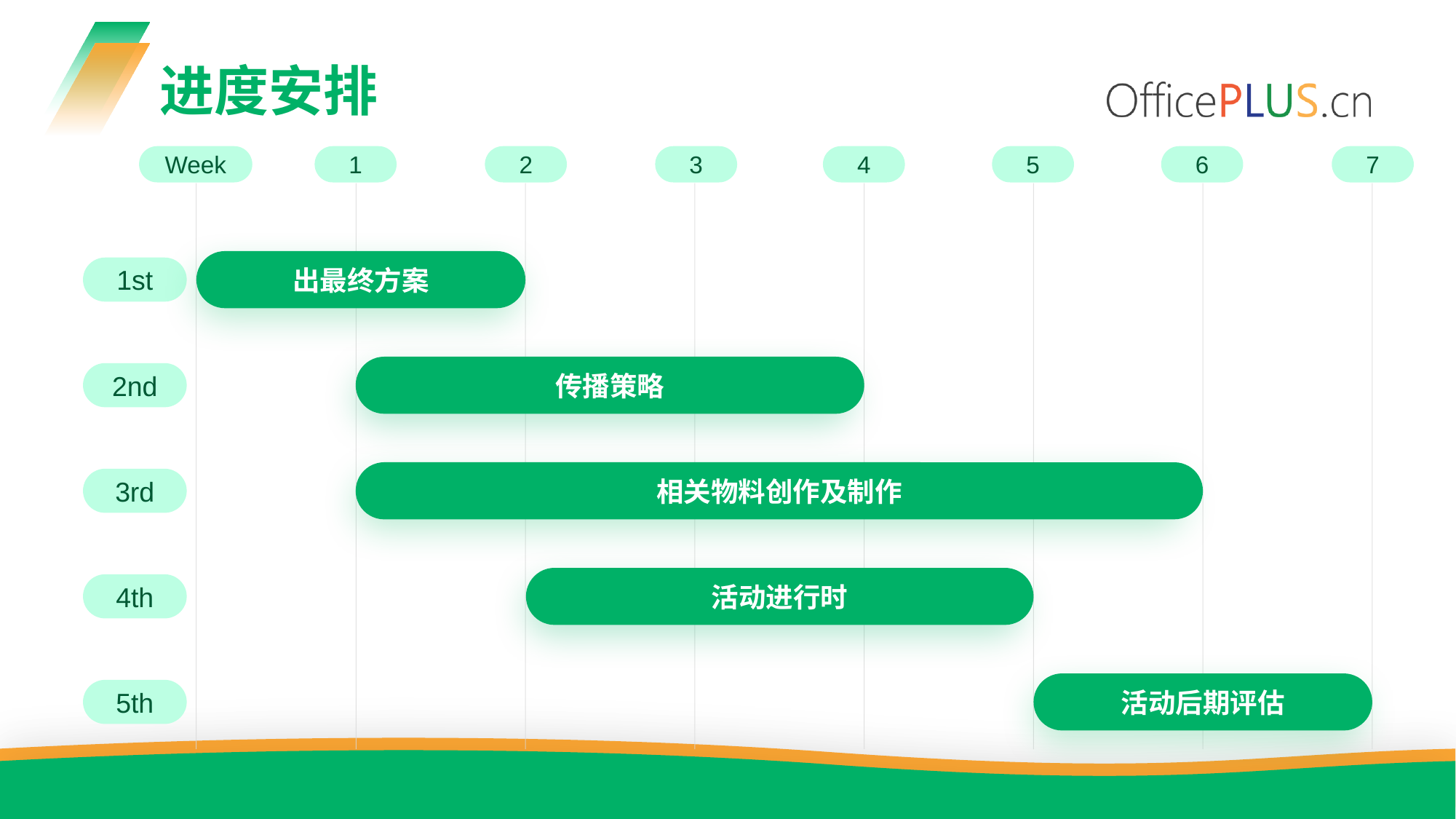

进度安排
Week
1
2
3
4
5
6
7
出最终方案
1st
传播策略
2nd
相关物料创作及制作
3rd
活动进行时
4th
活动后期评估
5th